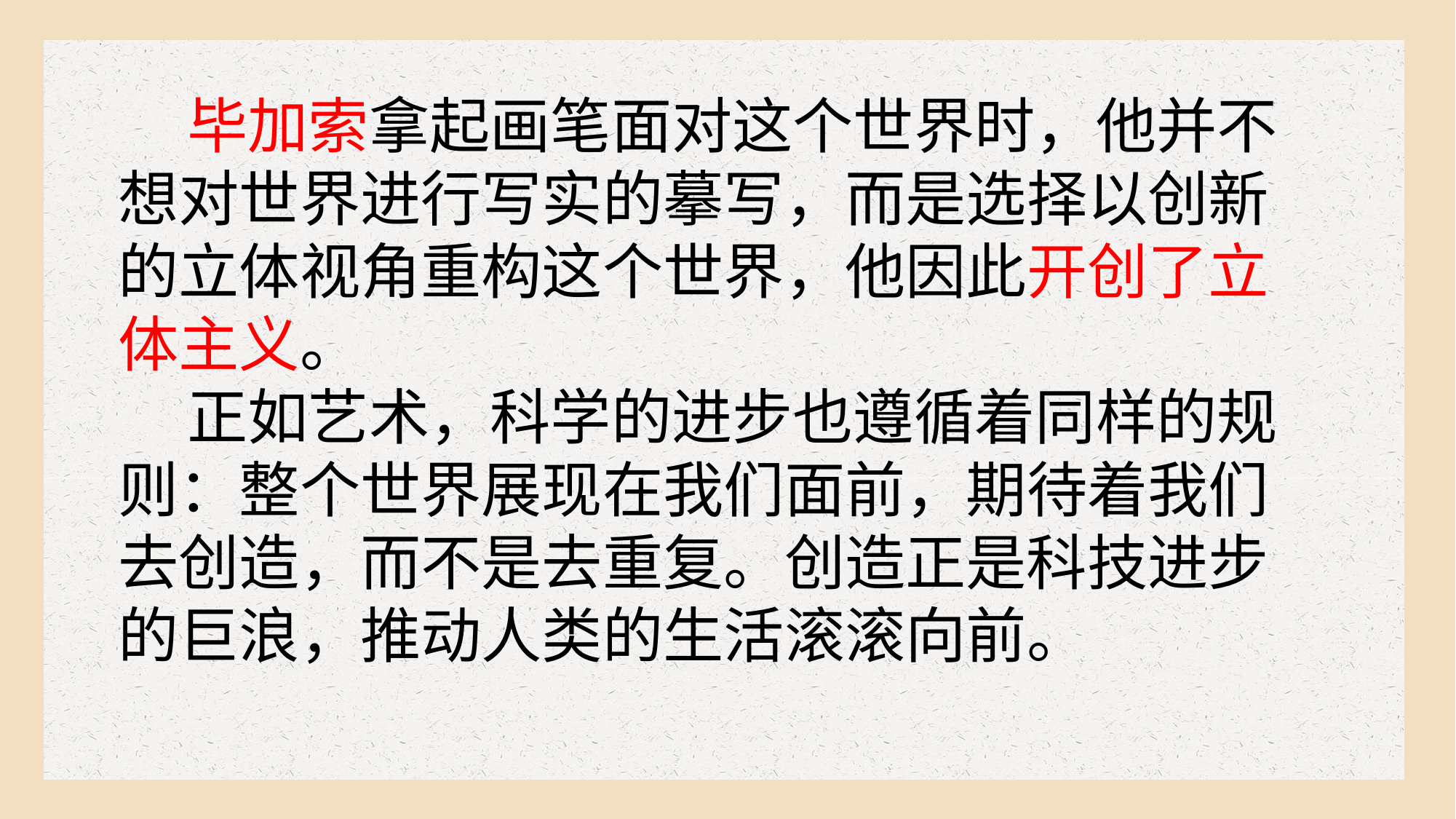

毕加索拿起画笔面对这个世界时，他并不想对世界进行写实的摹写，而是选择以创新的立体视角重构这个世界，他因此开创了立体主义。
    正如艺术，科学的进步也遵循着同样的规则：整个世界展现在我们面前，期待着我们去创造，而不是去重复。创造正是科技进步的巨浪，推动人类的生活滚滚向前。